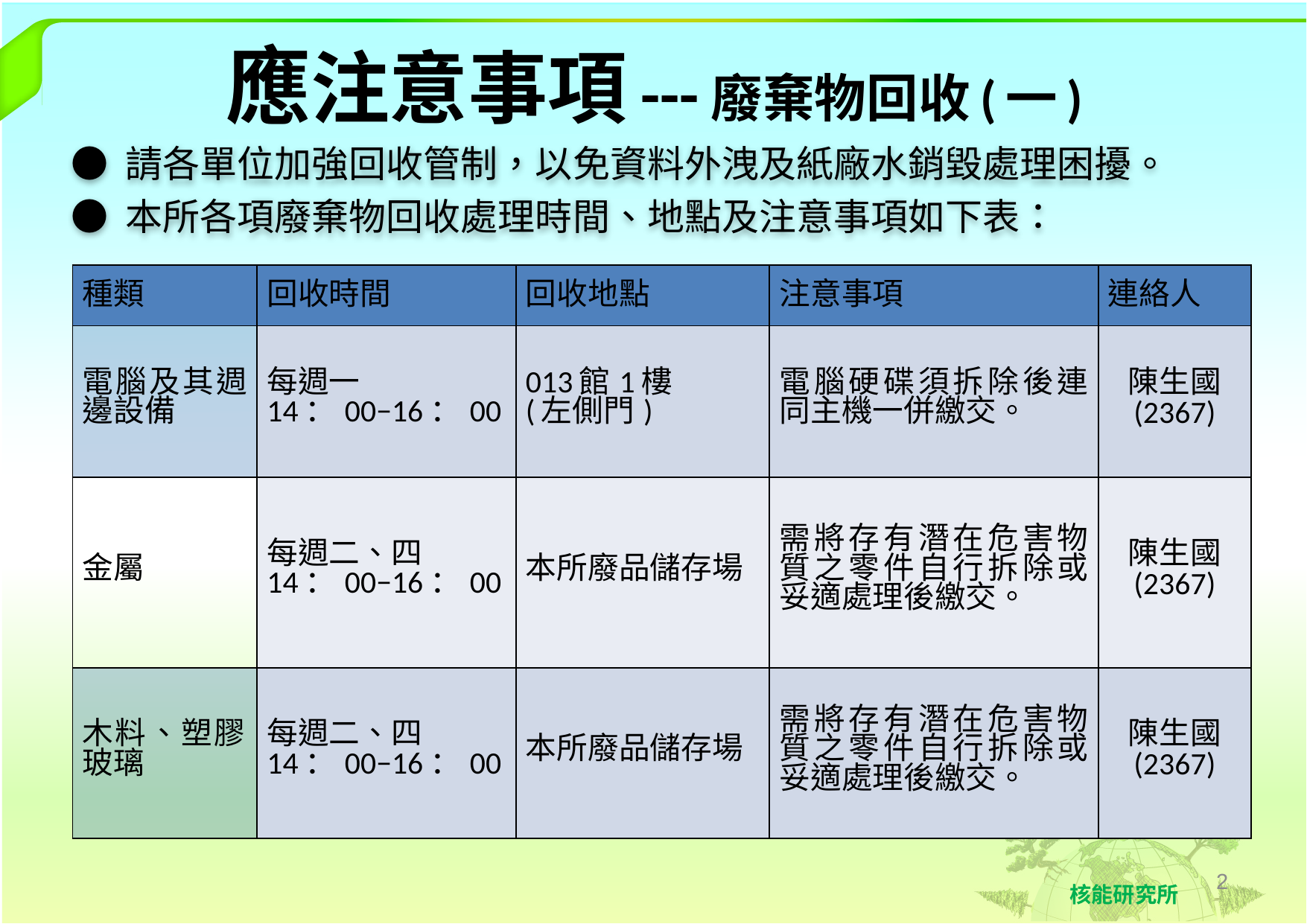

# 應注意事項---廢棄物回收(一)
● 請各單位加強回收管制，以免資料外洩及紙廠水銷毀處理困擾。
● 本所各項廢棄物回收處理時間、地點及注意事項如下表：

| 種類 | 回收時間 | 回收地點 | 注意事項 | 連絡人 |
| --- | --- | --- | --- | --- |
| 電腦及其週邊設備 | 每週一 14：00−16：00 | 013館1樓 (左側門) | 電腦硬碟須拆除後連同主機一併繳交。 | 陳生國 (2367) |
| 金屬 | 每週二、四 14：00−16：00 | 本所廢品儲存場 | 需將存有潛在危害物質之零件自行拆除或妥適處理後繳交。 | 陳生國 (2367) |
| 木料、塑膠、玻璃 | 每週二、四 14：00−16：00 | 本所廢品儲存場 | 需將存有潛在危害物質之零件自行拆除或妥適處理後繳交。 | 陳生國 (2367) |
2